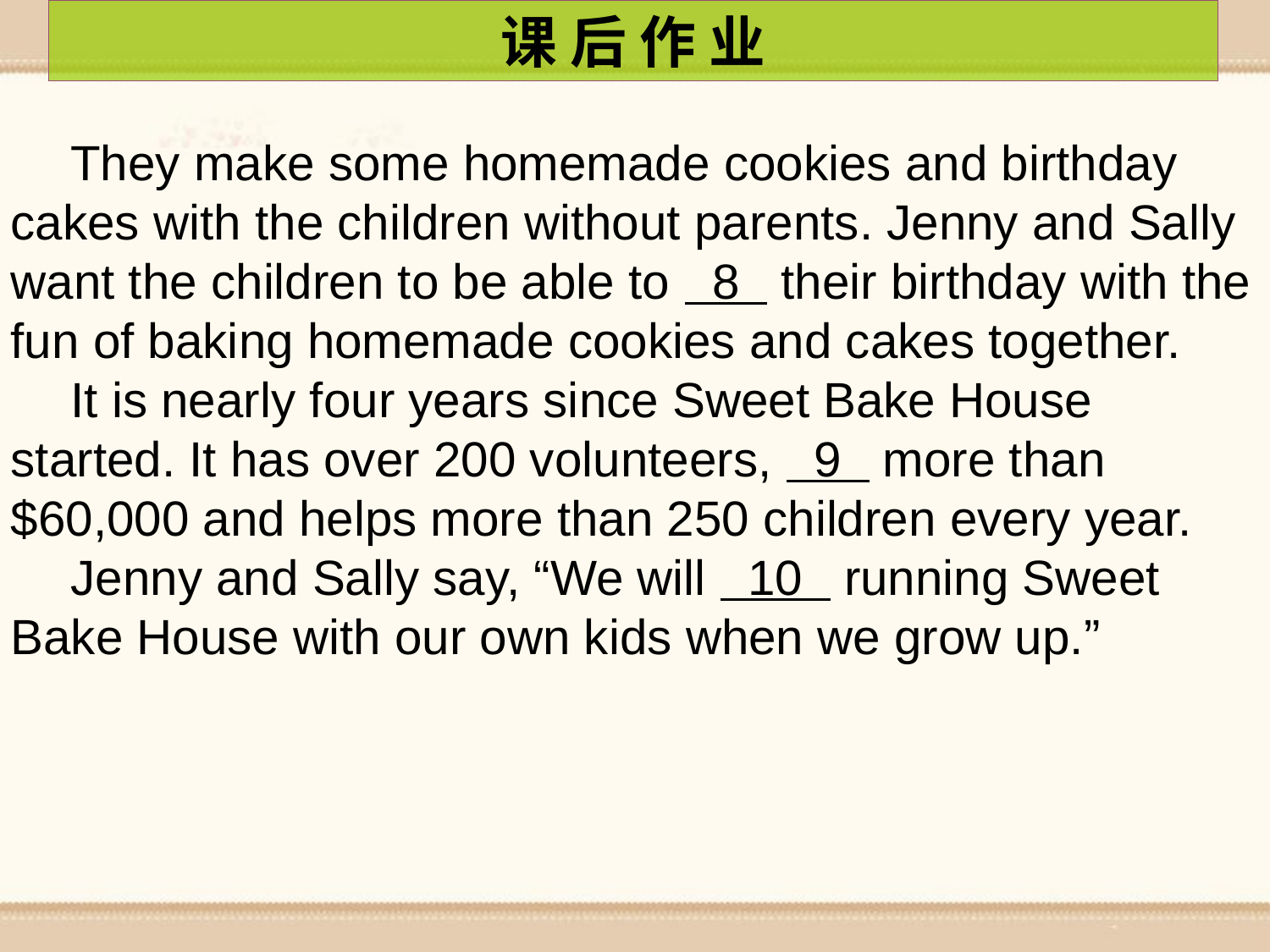

课 后 作 业
 They make some homemade cookies and birthday cakes with the children without parents. Jenny and Sally want the children to be able to   8   their birthday with the fun of baking homemade cookies and cakes together.
 It is nearly four years since Sweet Bake House started. It has over 200 volunteers,   9   more than $60,000 and helps more than 250 children every year.
 Jenny and Sally say, “We will   10   running Sweet Bake House with our own kids when we grow up.”